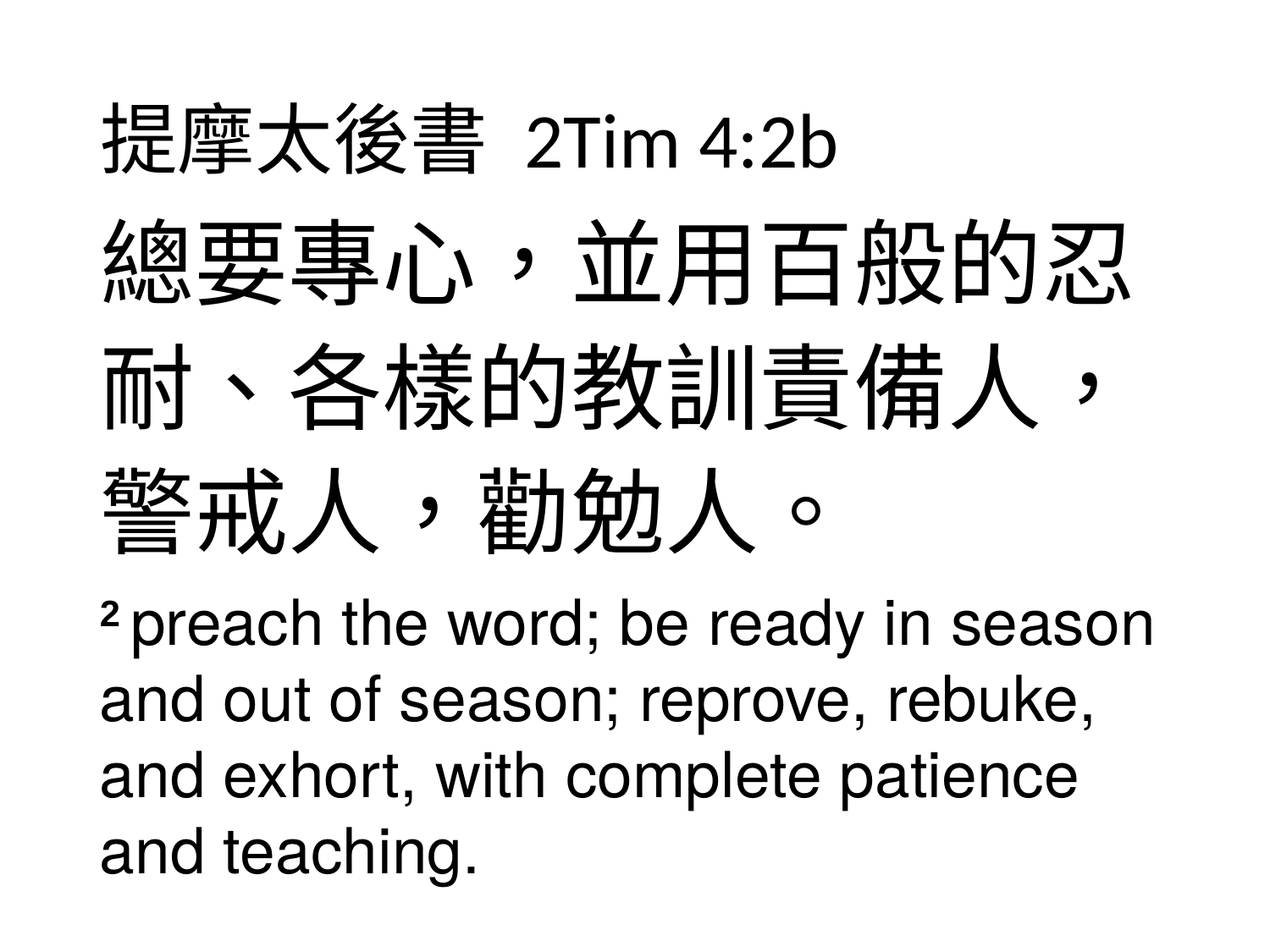

# 提摩太後書 2Tim 4:2b
總要專心，並用百般的忍耐、各樣的教訓責備人，警戒人，勸勉人。
2 preach the word; be ready in season and out of season; reprove, rebuke, and exhort, with complete patience and teaching.